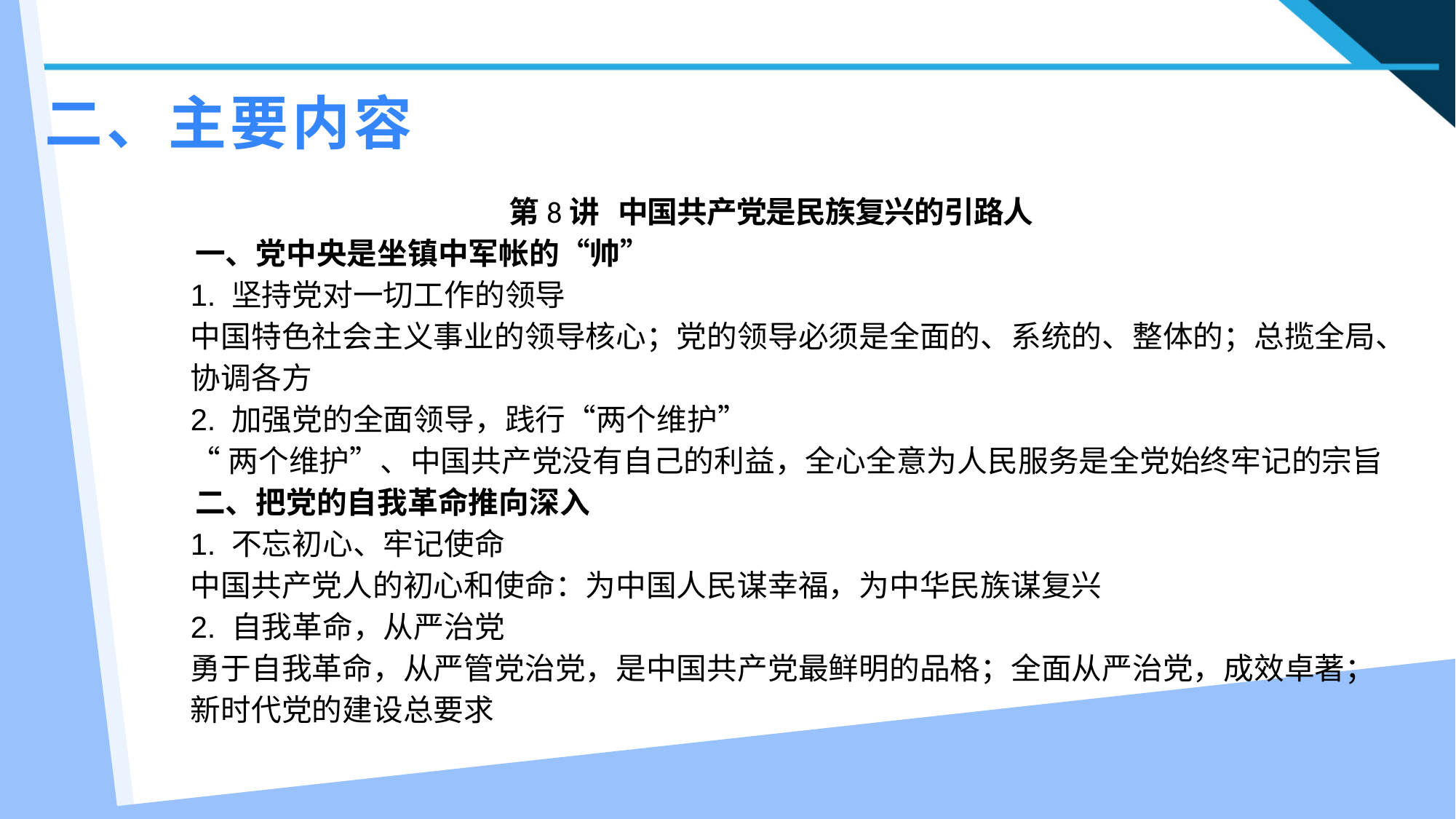

二、主要内容
第8讲   中国共产党是民族复兴的引路人
一、党中央是坐镇中军帐的“帅”
1. 坚持党对一切工作的领导
中国特色社会主义事业的领导核心；党的领导必须是全面的、系统的、整体的；总揽全局、协调各方
2. 加强党的全面领导，践行“两个维护”
“两个维护”、中国共产党没有自己的利益，全心全意为人民服务是全党始终牢记的宗旨
二、把党的自我革命推向深入
1. 不忘初心、牢记使命
中国共产党人的初心和使命：为中国人民谋幸福，为中华民族谋复兴
2. 自我革命，从严治党
勇于自我革命，从严管党治党，是中国共产党最鲜明的品格；全面从严治党，成效卓著；新时代党的建设总要求